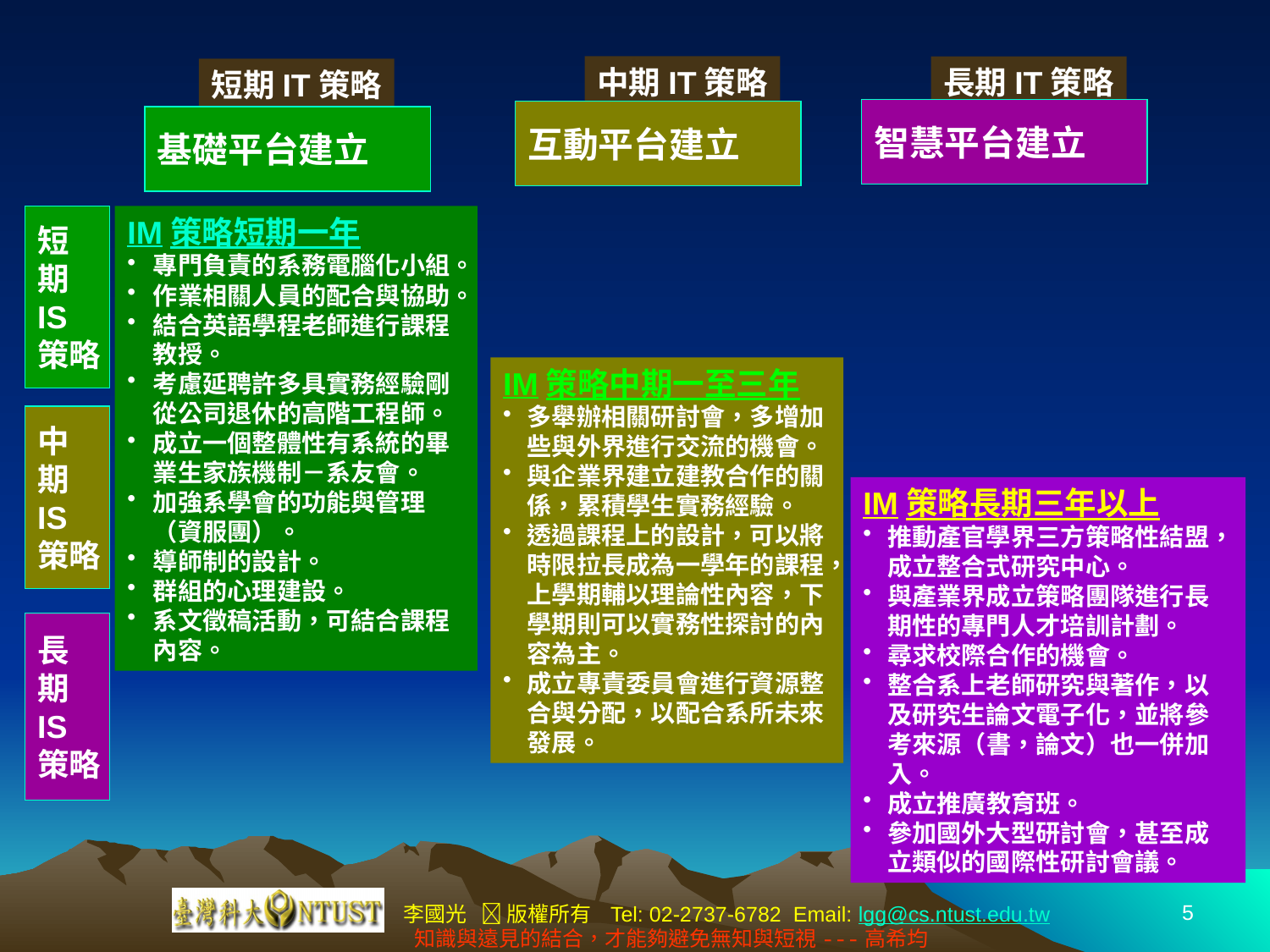

中期IT策略
長期IT策略
短期IT策略
智慧平台建立
互動平台建立
基礎平台建立
短
期
IS
策略
中
期
IS
策略
長
期
IS
策略
IM策略短期一年
專門負責的系務電腦化小組。
作業相關人員的配合與協助。
結合英語學程老師進行課程教授。
考慮延聘許多具實務經驗剛從公司退休的高階工程師。
成立一個整體性有系統的畢業生家族機制－系友會。
加強系學會的功能與管理（資服團）。
導師制的設計。
群組的心理建設。
系文徵稿活動，可結合課程內容。
IM策略中期一至三年
多舉辦相關研討會，多增加些與外界進行交流的機會。
與企業界建立建教合作的關係，累積學生實務經驗。
透過課程上的設計，可以將時限拉長成為一學年的課程，上學期輔以理論性內容，下學期則可以實務性探討的內容為主。
成立專責委員會進行資源整合與分配，以配合系所未來發展。
IM策略長期三年以上
推動產官學界三方策略性結盟，成立整合式研究中心。
與產業界成立策略團隊進行長期性的專門人才培訓計劃。
尋求校際合作的機會。
整合系上老師研究與著作，以及研究生論文電子化，並將參考來源（書，論文）也一併加入。
成立推廣教育班。
參加國外大型研討會，甚至成立類似的國際性研討會議。
5